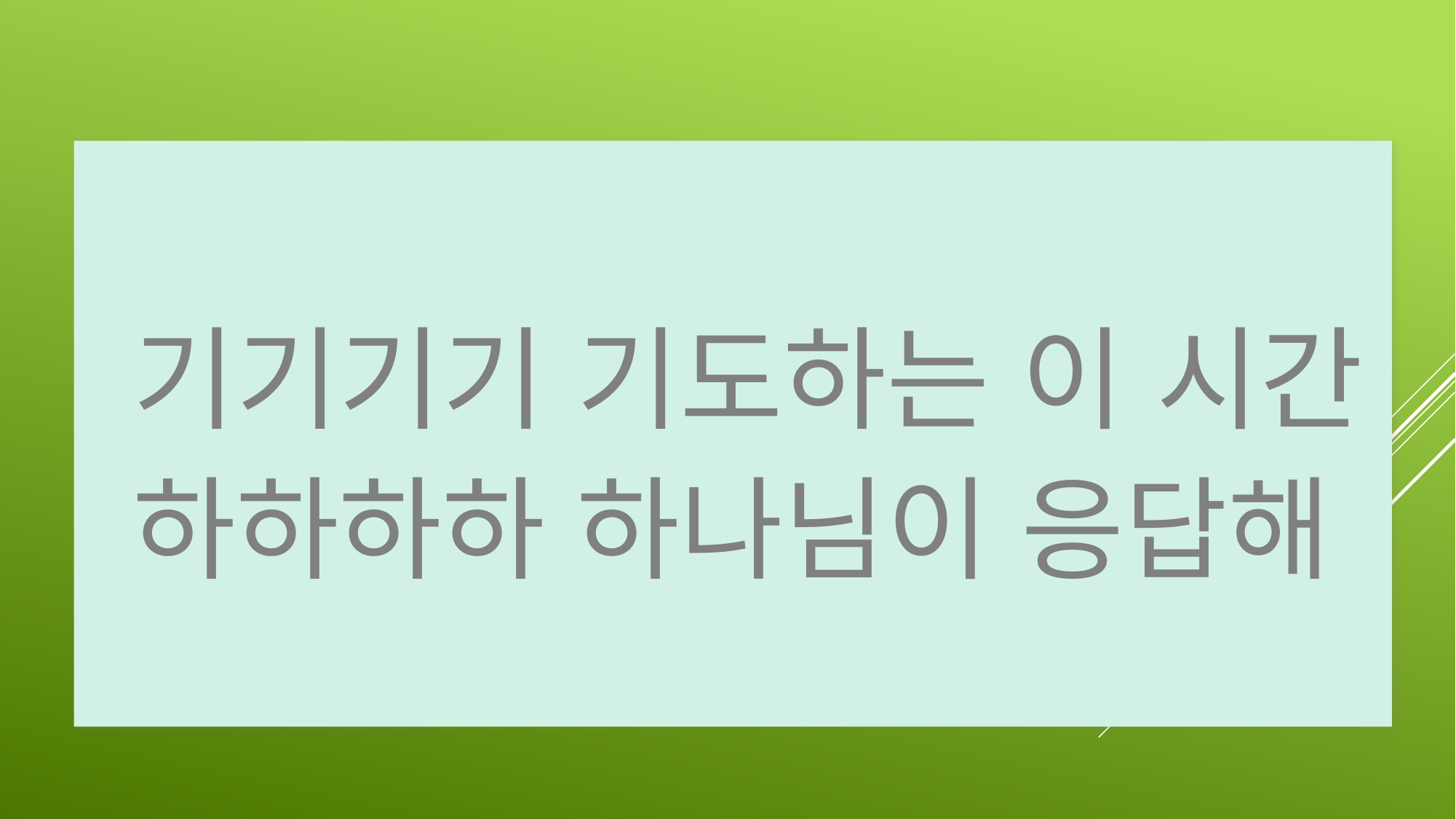

기기기기 기도하는 이 시간
하하하하 하나님이 응답해